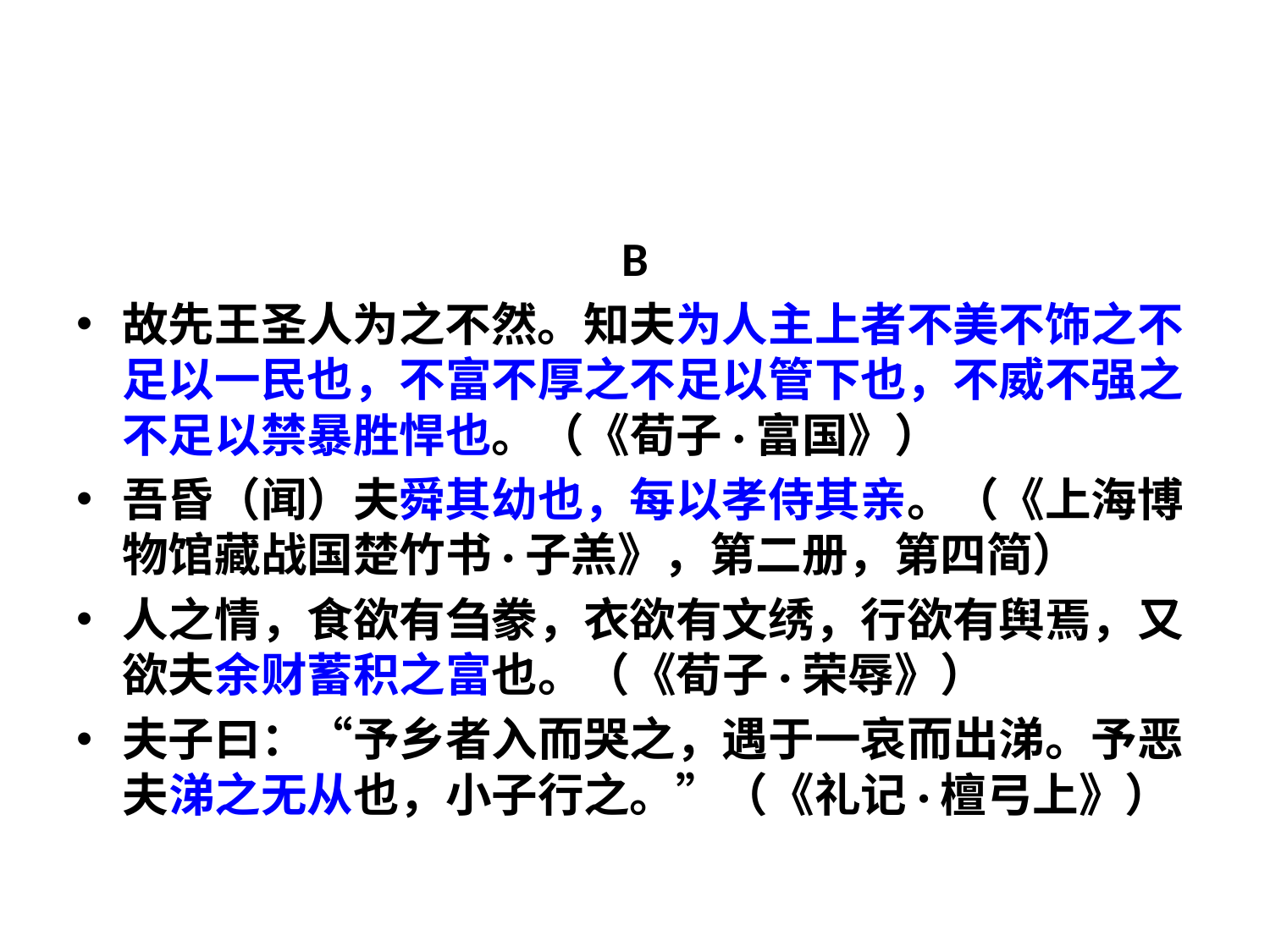

#
B
故先王圣人为之不然。知夫为人主上者不美不饰之不足以一民也，不富不厚之不足以管下也，不威不强之不足以禁暴胜悍也。（《荀子·富国》）
吾昏（闻）夫舜其幼也，每以孝侍其亲。（《上海博物馆藏战国楚竹书·子羔》，第二册，第四简）
人之情，食欲有刍豢，衣欲有文绣，行欲有舆焉，又欲夫余财蓄积之富也。（《荀子·荣辱》）
夫子曰：“予乡者入而哭之，遇于一哀而出涕。予恶夫涕之无从也，小子行之。”（《礼记·檀弓上》）